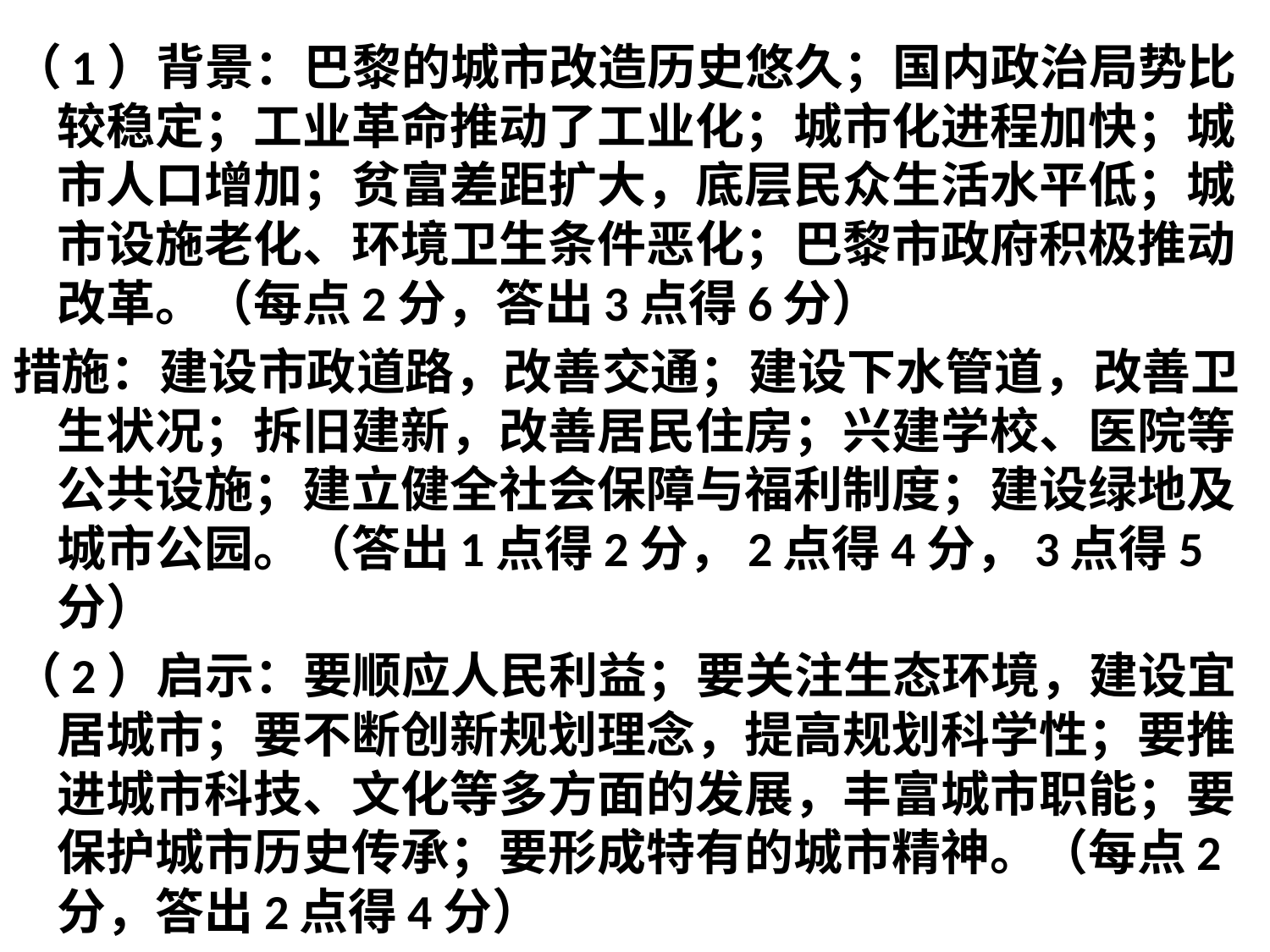

（1）背景：巴黎的城市改造历史悠久；国内政治局势比较稳定；工业革命推动了工业化；城市化进程加快；城市人口增加；贫富差距扩大，底层民众生活水平低；城市设施老化、环境卫生条件恶化；巴黎市政府积极推动改革。（每点2分，答出3点得6分）
措施：建设市政道路，改善交通；建设下水管道，改善卫生状况；拆旧建新，改善居民住房；兴建学校、医院等公共设施；建立健全社会保障与福利制度；建设绿地及城市公园。（答出1点得2分，2点得4分，3点得5分）
（2）启示：要顺应人民利益；要关注生态环境，建设宜居城市；要不断创新规划理念，提高规划科学性；要推进城市科技、文化等多方面的发展，丰富城市职能；要保护城市历史传承；要形成特有的城市精神。（每点2分，答出2点得4分）